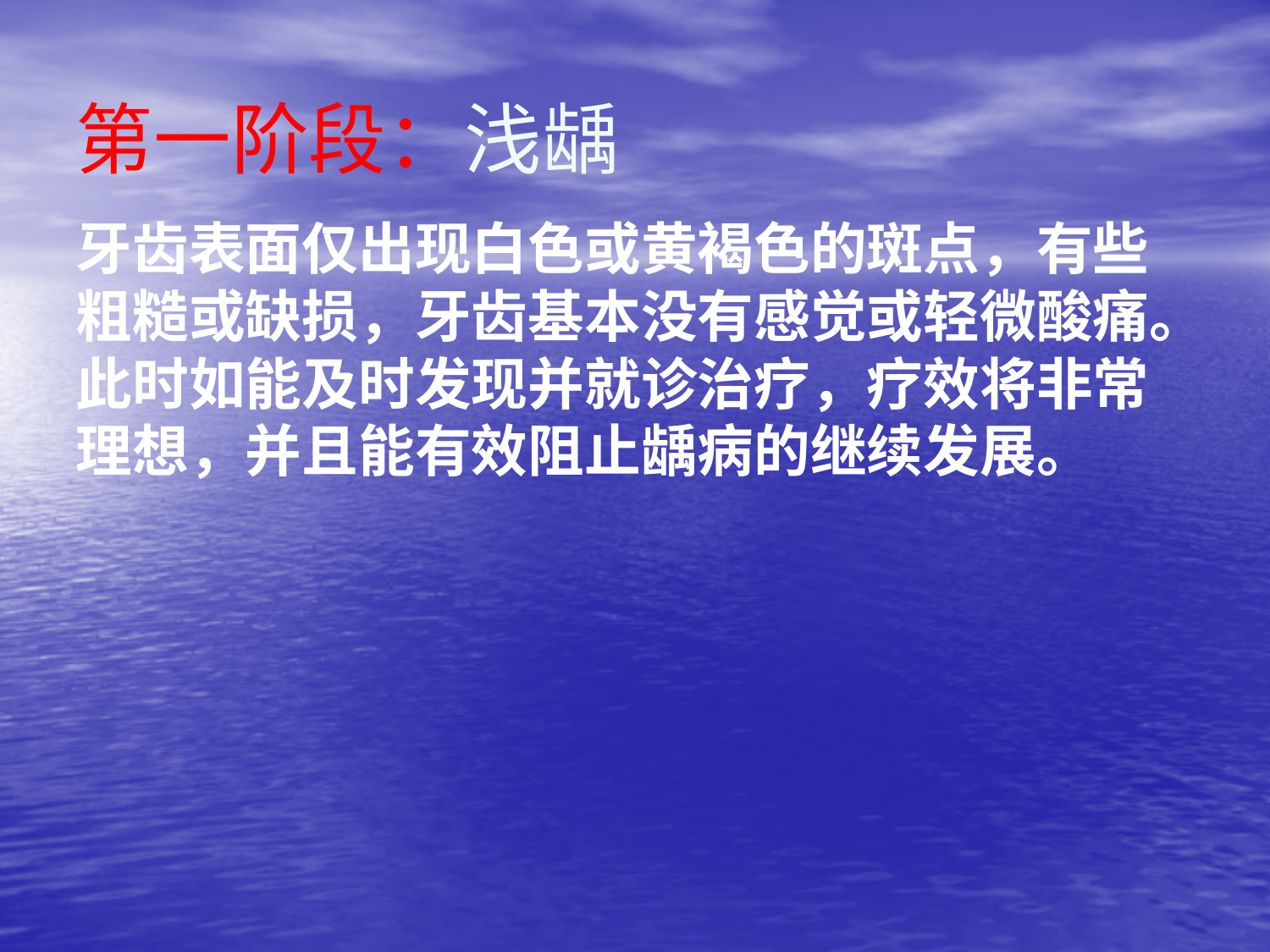

# 第一阶段：浅龋
牙齿表面仅出现白色或黄褐色的斑点，有些粗糙或缺损，牙齿基本没有感觉或轻微酸痛。此时如能及时发现并就诊治疗，疗效将非常理想，并且能有效阻止龋病的继续发展。